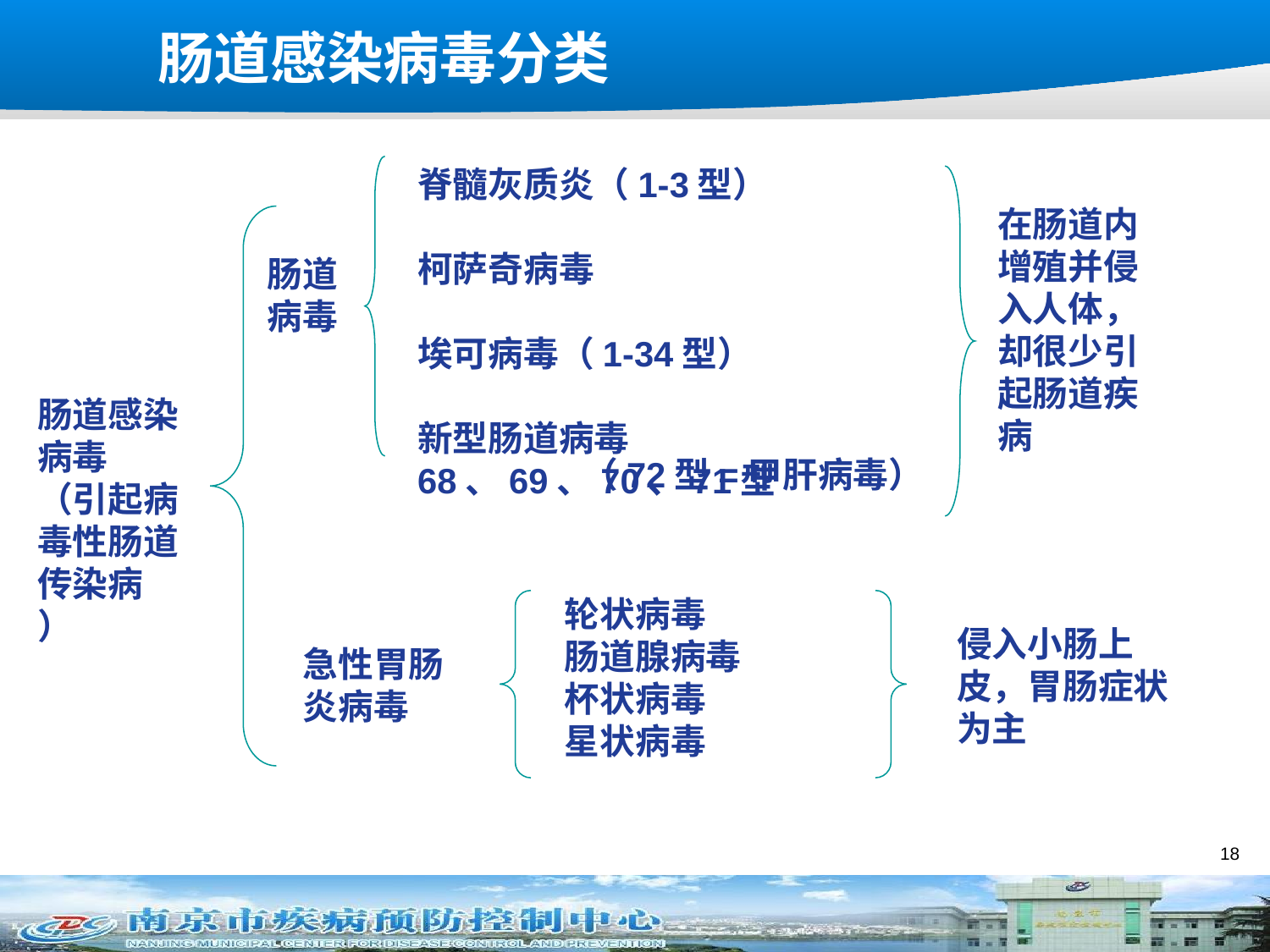

# 肠道感染病毒分类

脊髓灰质炎（1-3型）

柯萨奇病毒

埃可病毒（1-34型）

新型肠道病毒68、69、70、71型

在肠道内增殖并侵入人体，却很少引起肠道疾病

肠道感染病毒
（引起病毒性肠道传染病
）
轮状病毒
肠道腺病毒
杯状病毒
星状病毒

侵入小肠上皮，胃肠症状为主
急性胃肠炎病毒
肠道病毒
（72型=甲肝病毒）
18